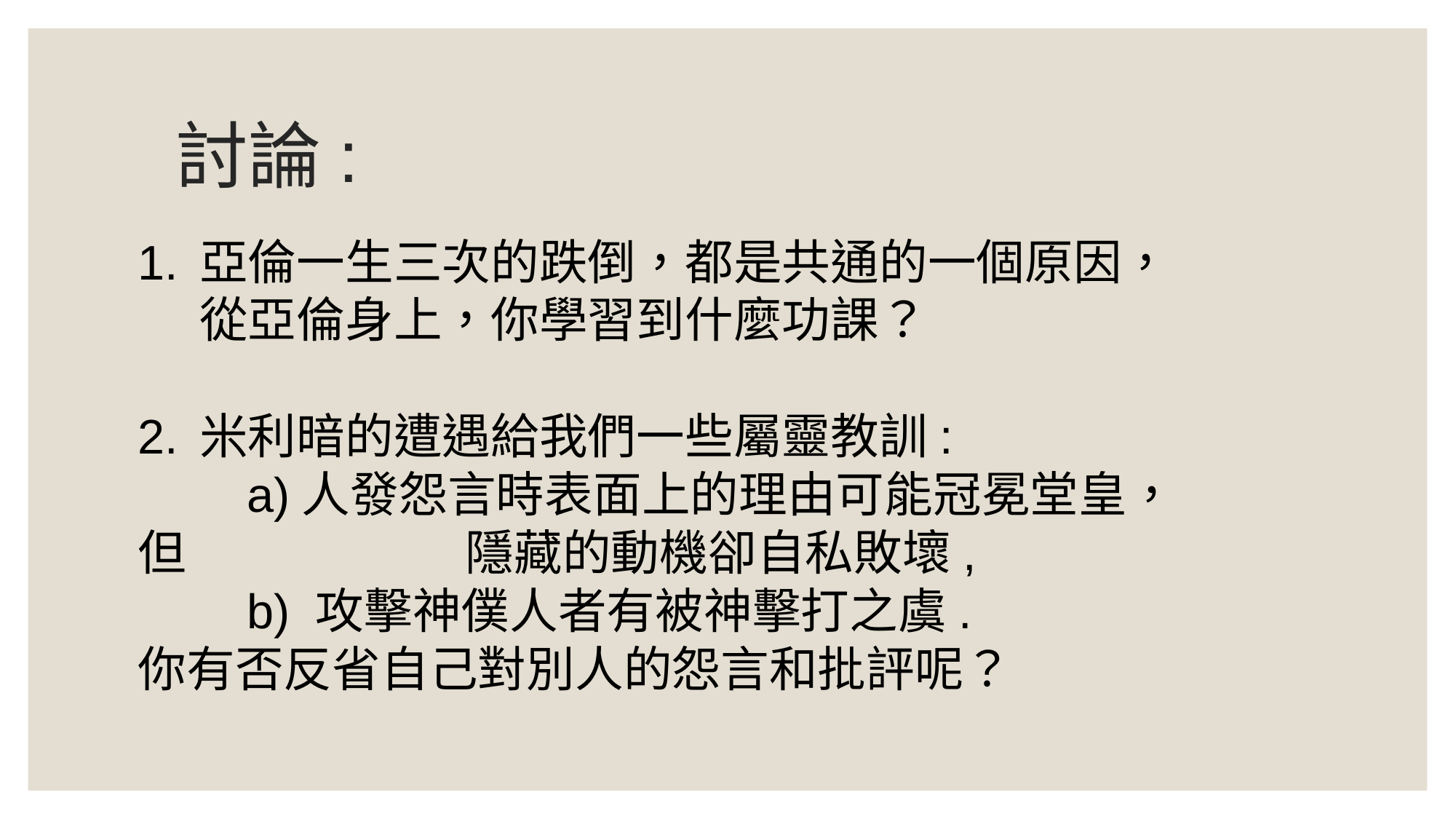

# 討論:
亞倫一生三次的跌倒，都是共通的一個原因，從亞倫身上，你學習到什麼功課？

米利暗的遭遇給我們一些屬靈教訓:
	a)人發怨言時表面上的理由可能冠冕堂皇，但			隱藏的動機卻自私敗壞,
	b) 攻擊神僕人者有被神擊打之虞.
你有否反省自己對別人的怨言和批評呢？